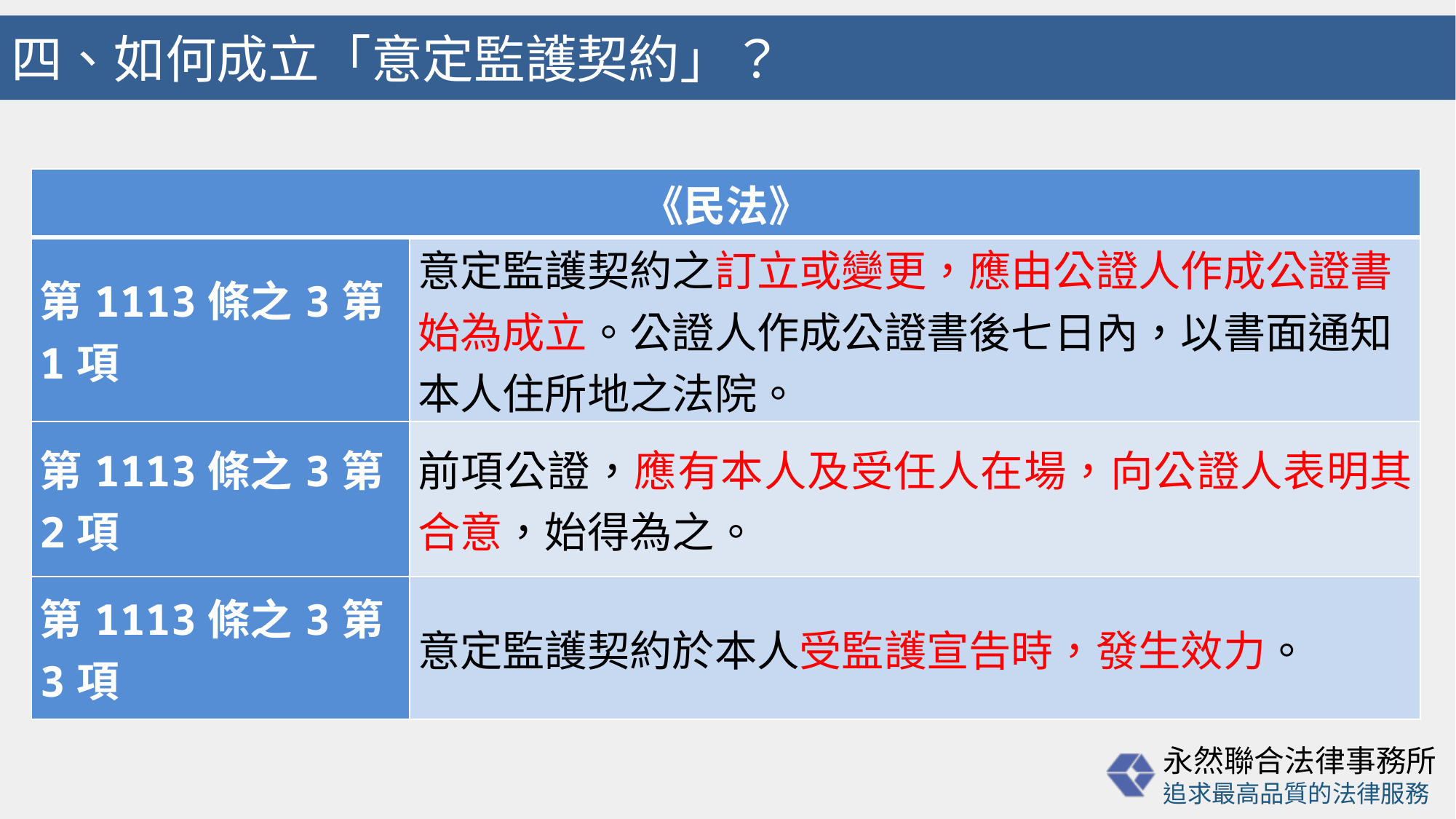

# 四、如何成立「意定監護契約」？
| 《民法》 |  |
| --- | --- |
| 第1113條之3第1項 | 意定監護契約之訂立或變更，應由公證人作成公證書始為成立。公證人作成公證書後七日內，以書面通知本人住所地之法院。 |
| 第1113條之3第2項 | 前項公證，應有本人及受任人在場，向公證人表明其合意，始得為之。 |
| 第1113條之3第3項 | 意定監護契約於本人受監護宣告時，發生效力。 |